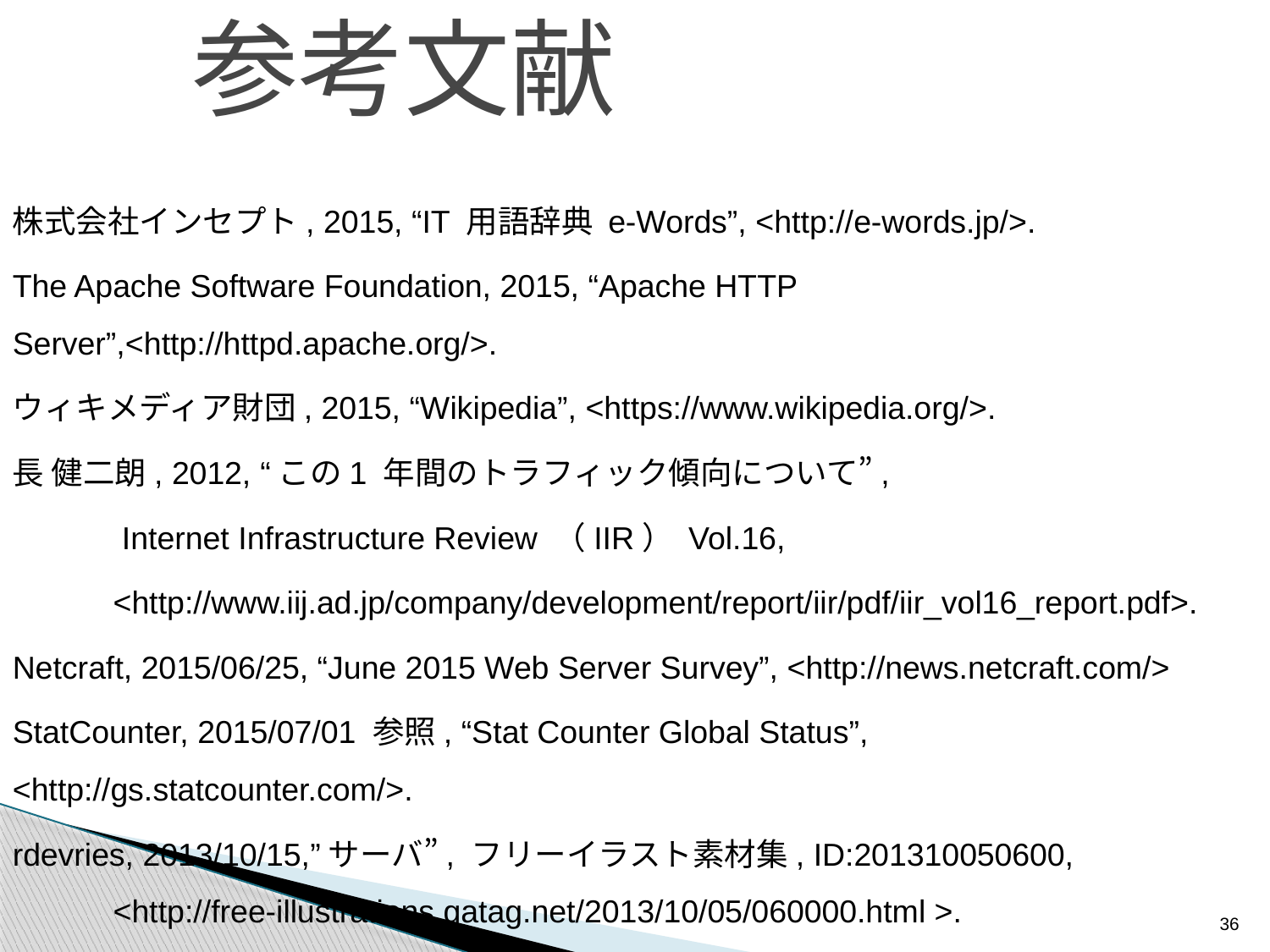

# 参考文献
株式会社インセプト, 2015, “IT 用語辞典 e-Words”, <http://e-words.jp/>.
The Apache Software Foundation, 2015, “Apache HTTP Server”,<http://httpd.apache.org/>.
ウィキメディア財団, 2015, “Wikipedia”, <https://www.wikipedia.org/>.
長 健二朗, 2012, “この1 年間のトラフィック傾向について”,
	 Internet Infrastructure Review （IIR） Vol.16,
	<http://www.iij.ad.jp/company/development/report/iir/pdf/iir_vol16_report.pdf>.
Netcraft, 2015/06/25, “June 2015 Web Server Survey”, <http://news.netcraft.com/>
StatCounter, 2015/07/01 参照, “Stat Counter Global Status”, <http://gs.statcounter.com/>.
rdevries, 2013/10/15,”サーバ”, フリーイラスト素材集, ID:201310050600,
	<http://free-illustrations.gatag.net/2013/10/05/060000.html >.
36